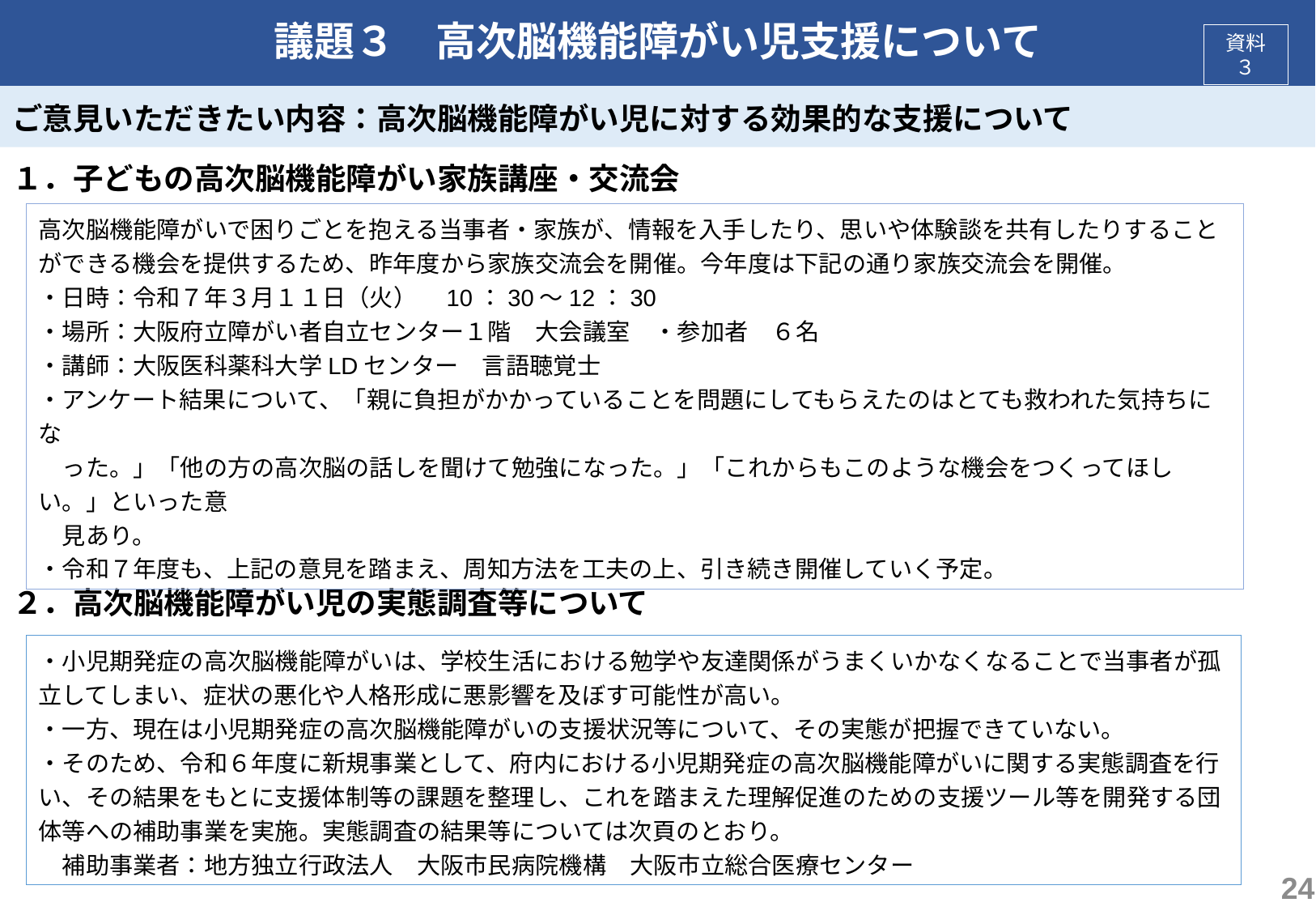

# 議題３　高次脳機能障がい児支援について
資料３
ご意見いただきたい内容：高次脳機能障がい児に対する効果的な支援について
１．子どもの高次脳機能障がい家族講座・交流会

２．高次脳機能障がい児の実態調査等について
高次脳機能障がいで困りごとを抱える当事者・家族が、情報を入手したり、思いや体験談を共有したりすることができる機会を提供するため、昨年度から家族交流会を開催。今年度は下記の通り家族交流会を開催。
・日時：令和７年３月１１日（火）　10：30～12：30
・場所：大阪府立障がい者自立センター１階　大会議室　・参加者　６名
・講師：大阪医科薬科大学LDセンター　言語聴覚士
・アンケート結果について、「親に負担がかかっていることを問題にしてもらえたのはとても救われた気持ちにな
　った。」「他の方の高次脳の話しを聞けて勉強になった。」「これからもこのような機会をつくってほしい。」といった意
　見あり。
・令和７年度も、上記の意見を踏まえ、周知方法を工夫の上、引き続き開催していく予定。
・小児期発症の高次脳機能障がいは、学校生活における勉学や友達関係がうまくいかなくなることで当事者が孤立してしまい、症状の悪化や人格形成に悪影響を及ぼす可能性が高い。
・一方、現在は小児期発症の高次脳機能障がいの支援状況等について、その実態が把握できていない。
・そのため、令和６年度に新規事業として、府内における小児期発症の高次脳機能障がいに関する実態調査を行い、その結果をもとに支援体制等の課題を整理し、これを踏まえた理解促進のための支援ツール等を開発する団体等への補助事業を実施。実態調査の結果等については次頁のとおり。
　補助事業者：地方独立行政法人　大阪市民病院機構　大阪市立総合医療センター
24